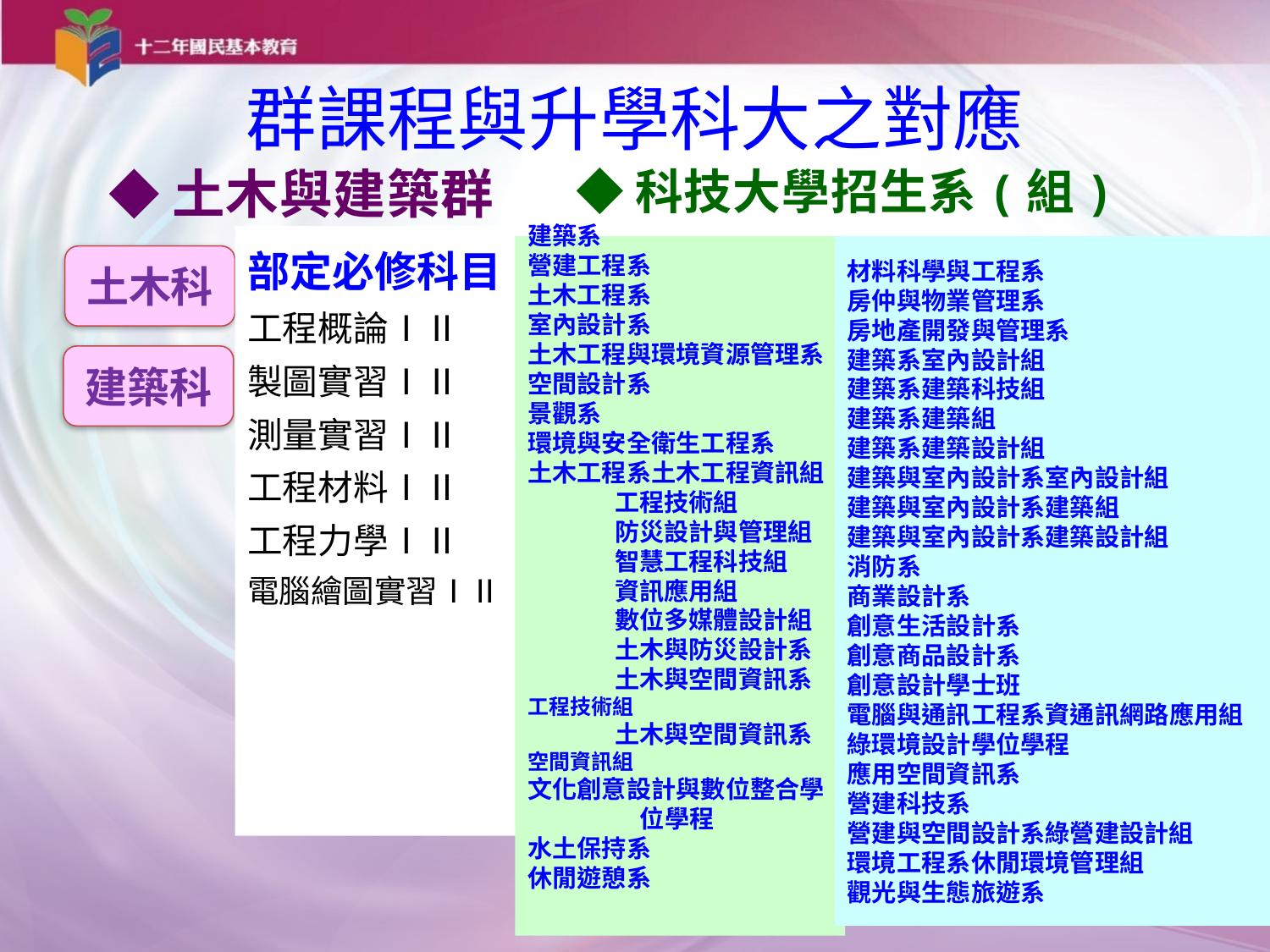

# 群課程與升學科大之對應
◆土木與建築群
◆科技大學招生系(組)
部定必修科目
工程概論ⅠⅡ
製圖實習ⅠⅡ
測量實習ⅠⅡ
工程材料ⅠⅡ
工程力學ⅠⅡ
電腦繪圖實習ⅠⅡ

建築系
營建工程系
土木工程系
室內設計系
土木工程與環境資源管理系
空間設計系
景觀系
環境與安全衛生工程系
土木工程系土木工程資訊組
工程技術組
防災設計與管理組
智慧工程科技組
資訊應用組
數位多媒體設計組
土木與防災設計系
土木與空間資訊系工程技術組
土木與空間資訊系空間資訊組
文化創意設計與數位整合學位學程
水土保持系
休閒遊憩系

材料科學與工程系
房仲與物業管理系
房地產開發與管理系
建築系室內設計組
建築系建築科技組
建築系建築組
建築系建築設計組
建築與室內設計系室內設計組
建築與室內設計系建築組
建築與室內設計系建築設計組
消防系
商業設計系
創意生活設計系
創意商品設計系
創意設計學士班
電腦與通訊工程系資通訊網路應用組
綠環境設計學位學程
應用空間資訊系
營建科技系
營建與空間設計系綠營建設計組
環境工程系休閒環境管理組
觀光與生態旅遊系
土木科
建築科